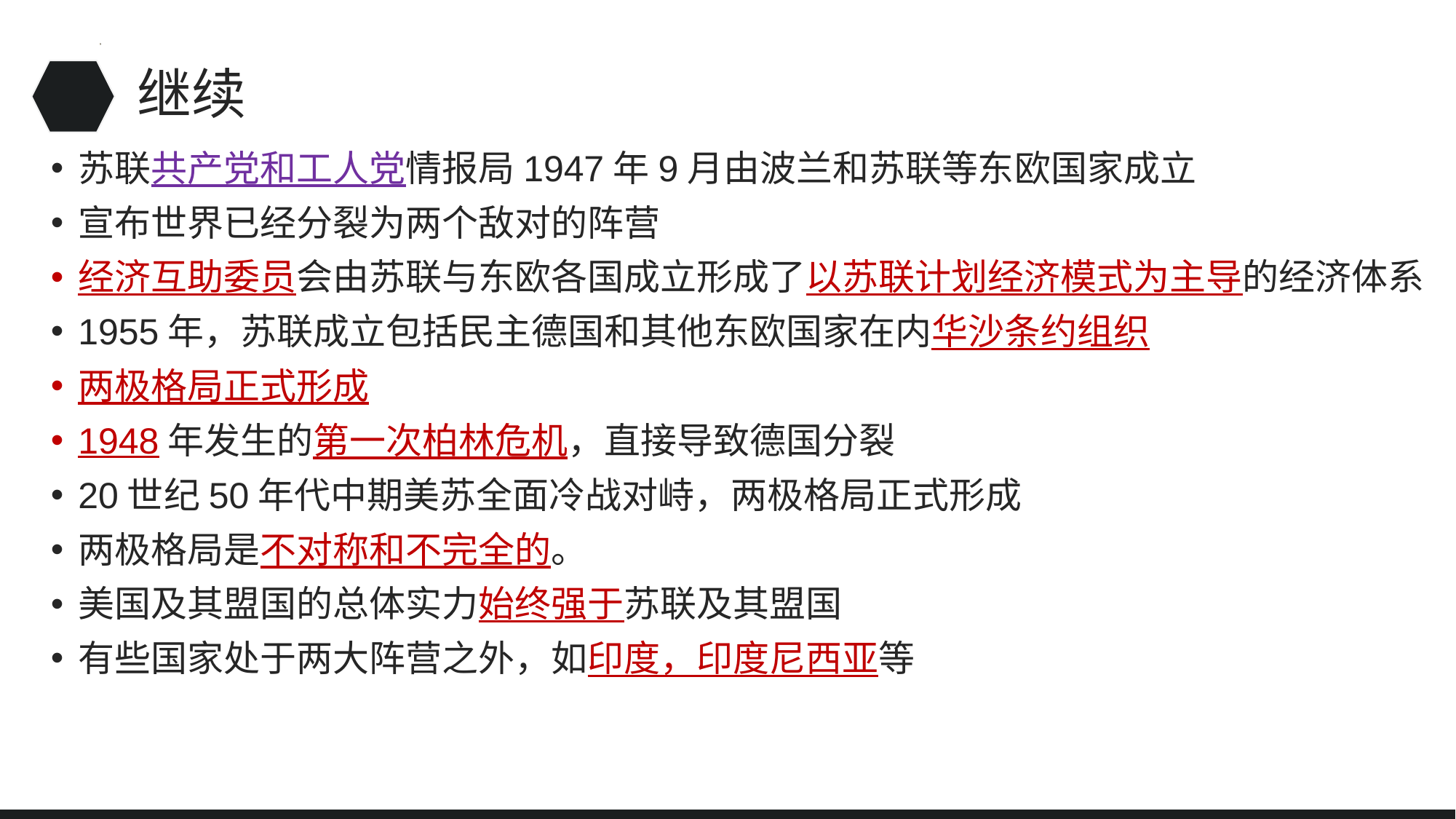

# 继续
苏联共产党和工人党情报局1947年9月由波兰和苏联等东欧国家成立
宣布世界已经分裂为两个敌对的阵营
经济互助委员会由苏联与东欧各国成立形成了以苏联计划经济模式为主导的经济体系
1955年，苏联成立包括民主德国和其他东欧国家在内华沙条约组织
两极格局正式形成
1948年发生的第一次柏林危机，直接导致德国分裂
20世纪50年代中期美苏全面冷战对峙，两极格局正式形成
两极格局是不对称和不完全的。
美国及其盟国的总体实力始终强于苏联及其盟国
有些国家处于两大阵营之外，如印度，印度尼西亚等